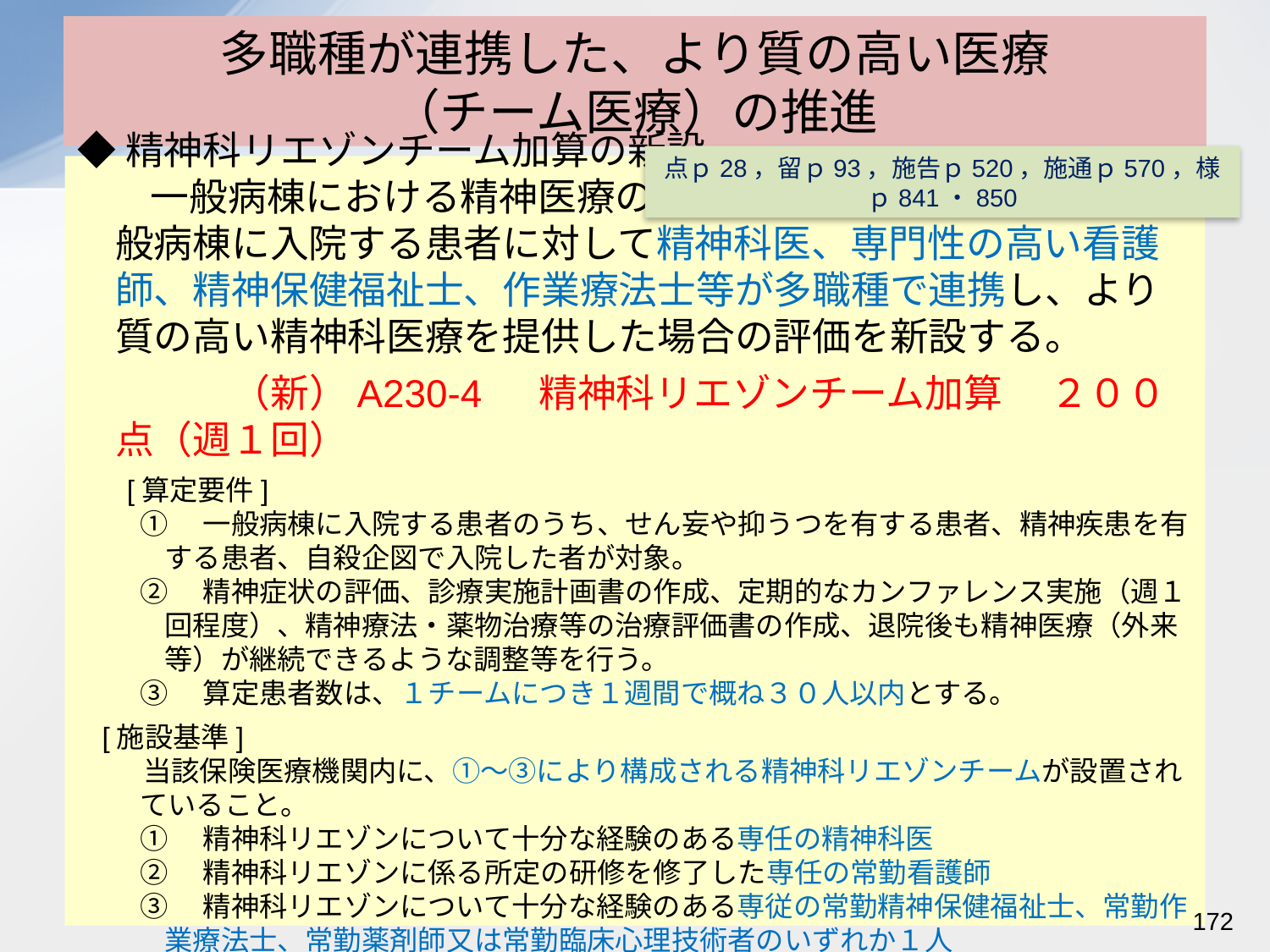

# 多職種が連携した、より質の高い医療 （チーム医療）の推進
点ｐ28，留ｐ93，施告ｐ520，施通ｐ570，様ｐ841・850
◆精神科リエゾンチーム加算の新設
   一般病棟における精神医療のニーズの高まりを踏まえ、一般病棟に入院する患者に対して精神科医、専門性の高い看護師、精神保健福祉士、作業療法士等が多職種で連携し、より質の高い精神科医療を提供した場合の評価を新設する。
　　　（新）A230-4　 精神科リエゾンチーム加算 　２００点（週１回）
[算定要件]
①　一般病棟に入院する患者のうち、せん妄や抑うつを有する患者、精神疾患を有する患者、自殺企図で入院した者が対象。
②　精神症状の評価、診療実施計画書の作成、定期的なカンファレンス実施（週１回程度）、精神療法・薬物治療等の治療評価書の作成、退院後も精神医療（外来等）が継続できるような調整等を行う。
③　算定患者数は、１チームにつき１週間で概ね３０人以内とする。
[施設基準]
　当該保険医療機関内に、①～③により構成される精神科リエゾンチームが設置されていること。
①　精神科リエゾンについて十分な経験のある専任の精神科医
②　精神科リエゾンに係る所定の研修を修了した専任の常勤看護師
③　精神科リエゾンについて十分な経験のある専従の常勤精神保健福祉士、常勤作業療法士、常勤薬剤師又は常勤臨床心理技術者のいずれか１人
172